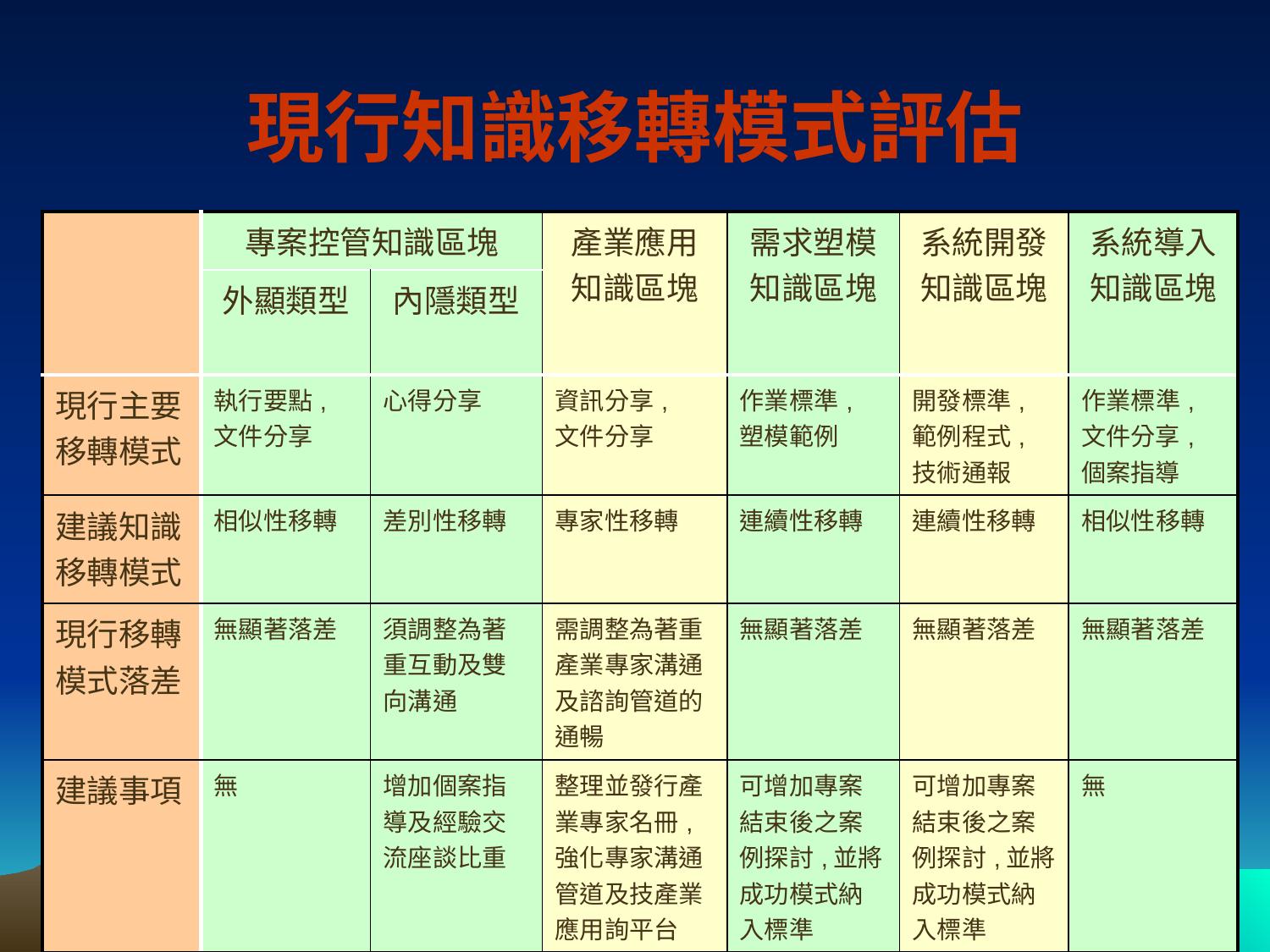

現行知識移轉模式評估
|  | 專案控管知識區塊 |  | 產業應用 知識區塊 | 需求塑模 知識區塊 | 系統開發 知識區塊 | 系統導入 知識區塊 |
| --- | --- | --- | --- | --- | --- | --- |
|  | 外顯類型 | 內隱類型 |  |  |  |  |
| 現行主要 移轉模式 | 執行要點, 文件分享 | 心得分享 | 資訊分享, 文件分享 | 作業標準, 塑模範例 | 開發標準, 範例程式, 技術通報 | 作業標準, 文件分享, 個案指導 |
| 建議知識 移轉模式 | 相似性移轉 | 差別性移轉 | 專家性移轉 | 連續性移轉 | 連續性移轉 | 相似性移轉 |
| 現行移轉 模式落差 | 無顯著落差 | 須調整為著重互動及雙向溝通 | 需調整為著重產業專家溝通及諮詢管道的通暢 | 無顯著落差 | 無顯著落差 | 無顯著落差 |
| 建議事項 | 無 | 增加個案指導及經驗交流座談比重 | 整理並發行產業專家名冊,強化專家溝通管道及技產業應用詢平台 | 可增加專案結束後之案例探討,並將成功模式納入標準 | 可增加專案結束後之案例探討,並將成功模式納入標準 | 無 |
21/53